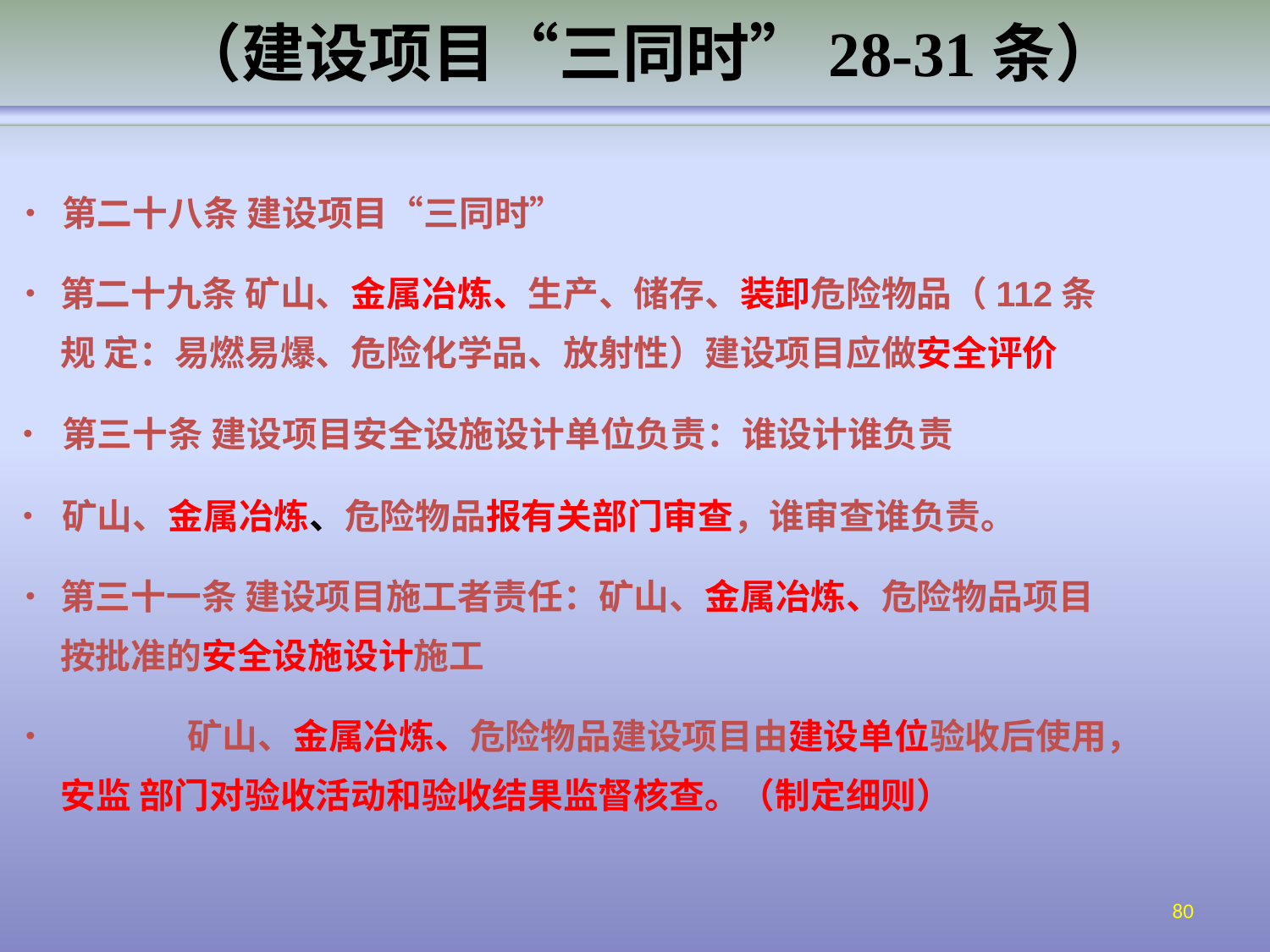

# （建设项目“三同时”28-31条）
•	第二十八条 建设项目“三同时”
•	第二十九条 矿山、金属冶炼、生产、储存、装卸危险物品（112条规 定：易燃易爆、危险化学品、放射性）建设项目应做安全评价

•	第三十条 建设项目安全设施设计单位负责：谁设计谁负责

•	矿山、金属冶炼、危险物品报有关部门审查，谁审查谁负责。
•	第三十一条 建设项目施工者责任：矿山、金属冶炼、危险物品项目 按批准的安全设施设计施工
•		矿山、金属冶炼、危险物品建设项目由建设单位验收后使用，安监 部门对验收活动和验收结果监督核查。（制定细则）
80